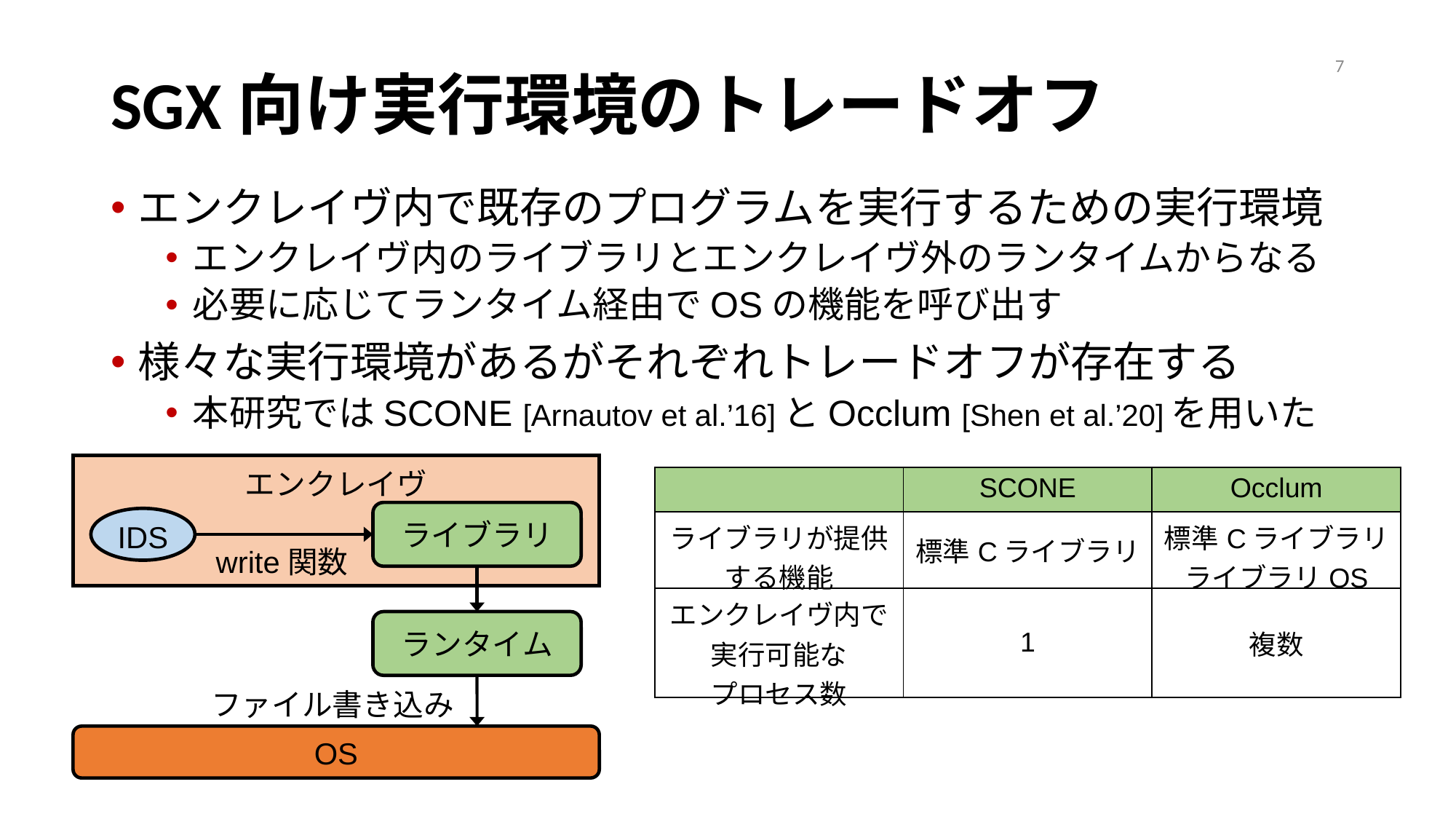

7
# SGX向け実行環境のトレードオフ
エンクレイヴ内で既存のプログラムを実行するための実行環境
エンクレイヴ内のライブラリとエンクレイヴ外のランタイムからなる
必要に応じてランタイム経由でOSの機能を呼び出す
様々な実行環境があるがそれぞれトレードオフが存在する
本研究ではSCONE [Arnautov et al.’16]とOcclum [Shen et al.’20]を用いた
エンクレイヴ
|  | SCONE | Occlum |
| --- | --- | --- |
| ライブラリが提供する機能 | 標準Cライブラリ | 標準Cライブラリ ライブラリOS |
| エンクレイヴ内で実行可能な プロセス数 | 1 | 複数 |
ライブラリ
IDS
write関数
ランタイム
ファイル書き込み
OS